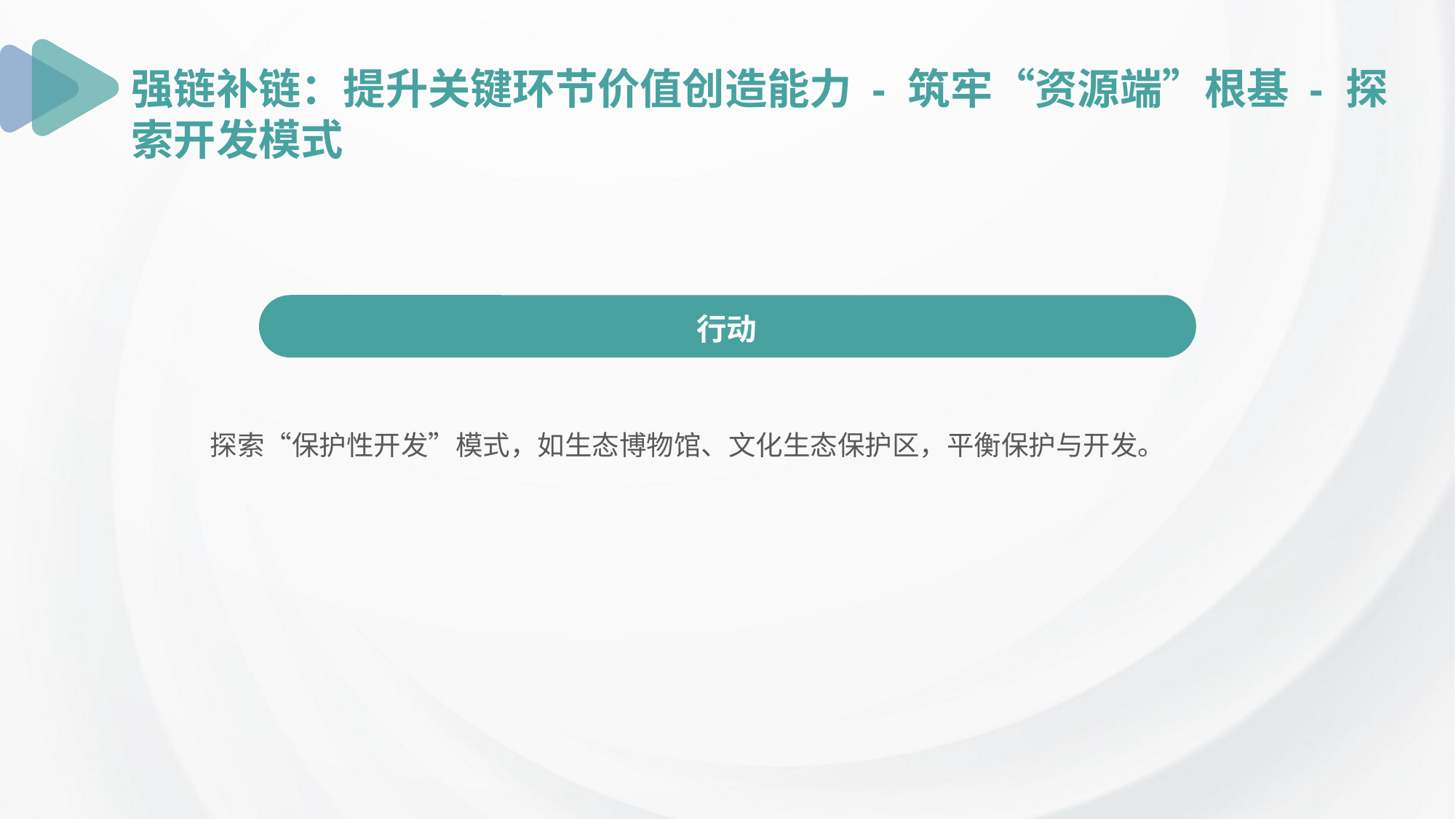

强链补链：提升关键环节价值创造能力 - 筑牢“资源端”根基 - 探索开发模式

行动
探索“保护性开发”模式，如生态博物馆、文化生态保护区，平衡保护与开发。